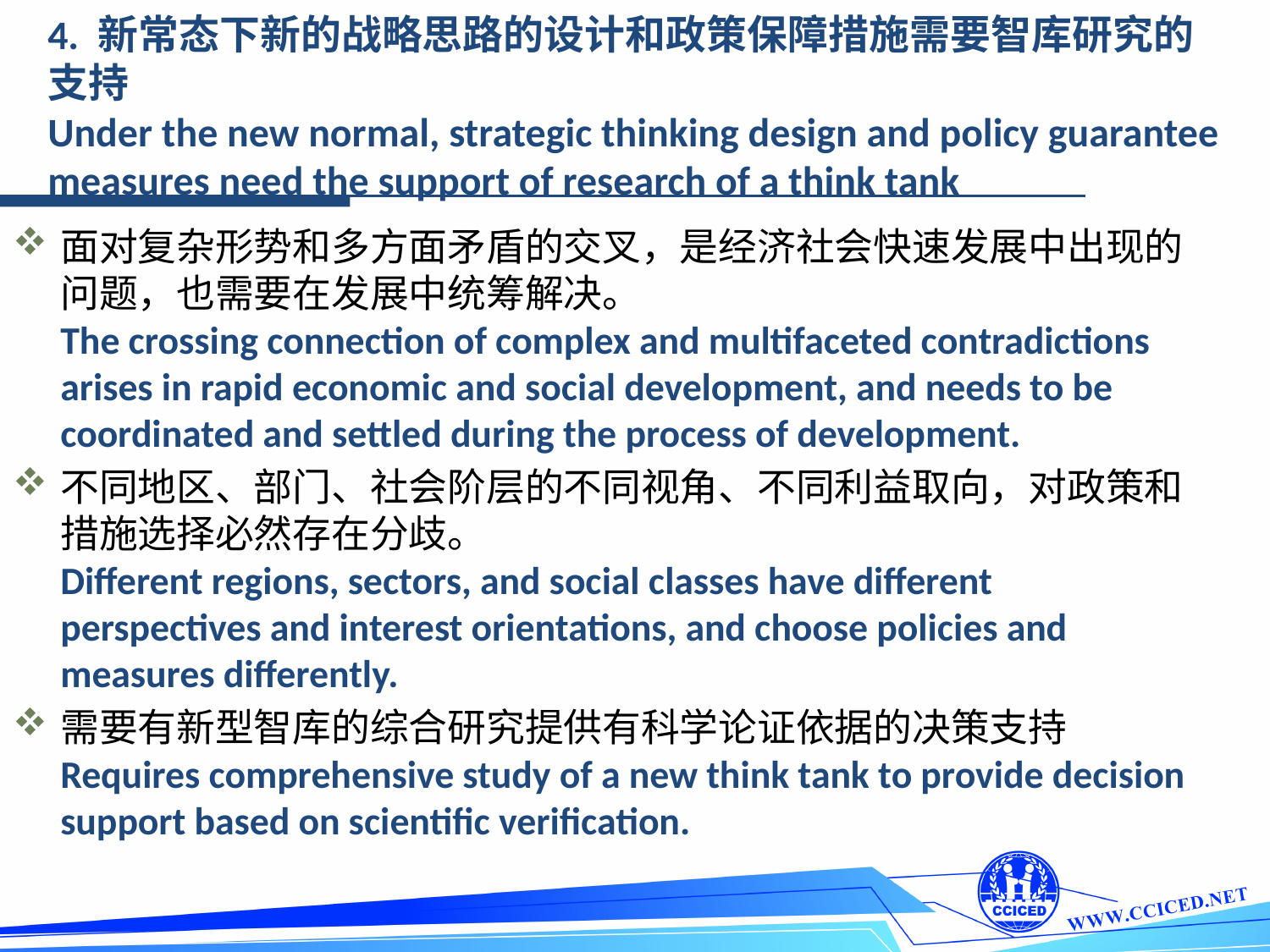

4. 新常态下新的战略思路的设计和政策保障措施需要智库研究的支持
Under the new normal, strategic thinking design and policy guarantee measures need the support of research of a think tank
面对复杂形势和多方面矛盾的交叉，是经济社会快速发展中出现的问题，也需要在发展中统筹解决。
The crossing connection of complex and multifaceted contradictions arises in rapid economic and social development, and needs to be coordinated and settled during the process of development.
不同地区、部门、社会阶层的不同视角、不同利益取向，对政策和措施选择必然存在分歧。
Different regions, sectors, and social classes have different perspectives and interest orientations, and choose policies and measures differently.
需要有新型智库的综合研究提供有科学论证依据的决策支持
Requires comprehensive study of a new think tank to provide decision support based on scientific verification.